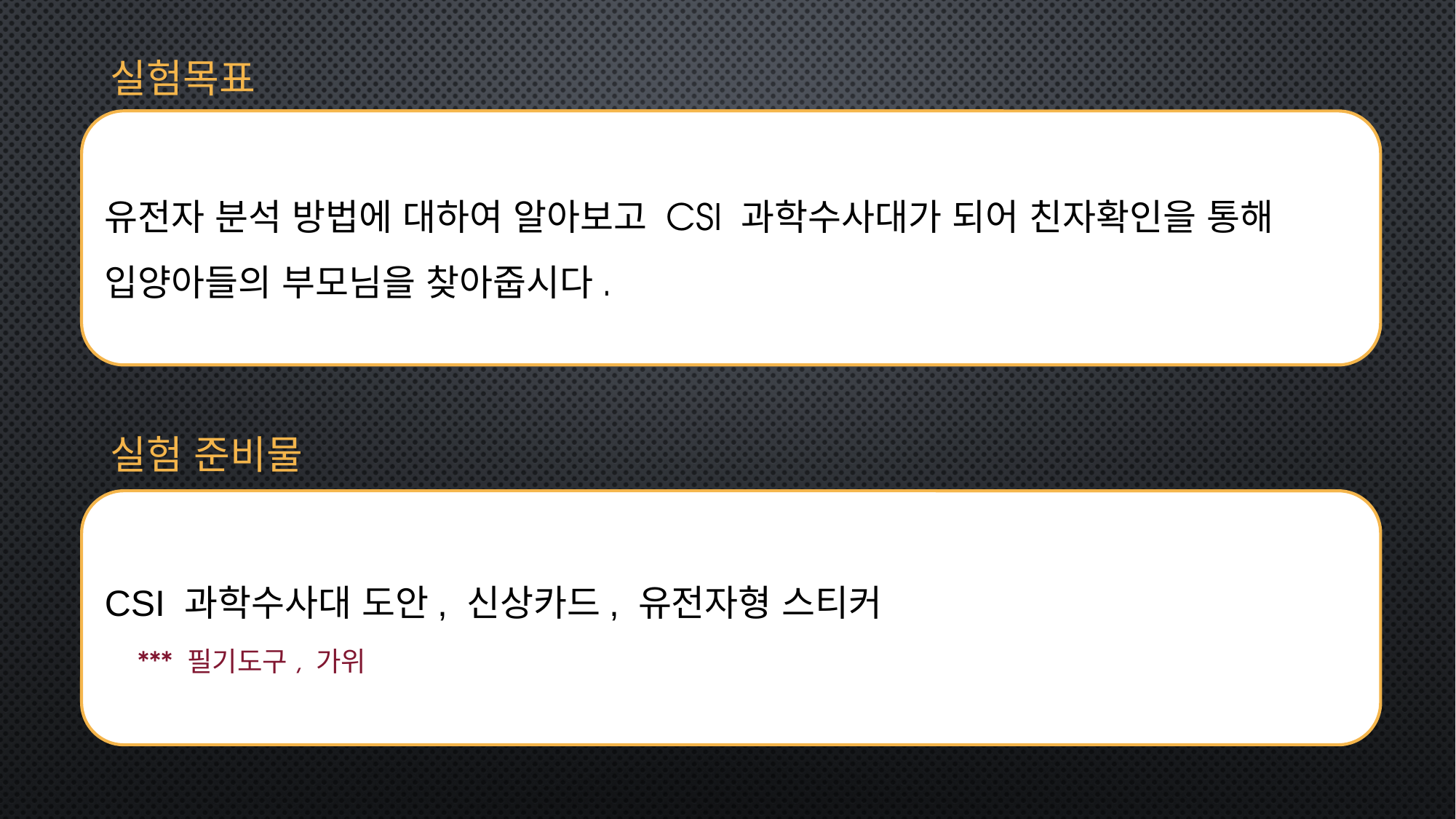

실험목표
유전자 분석 방법에 대하여 알아보고 CSI 과학수사대가 되어 친자확인을 통해 입양아들의 부모님을 찾아줍시다.
실험 준비물
CSI 과학수사대 도안, 신상카드, 유전자형 스티커
   *** 필기도구, 가위